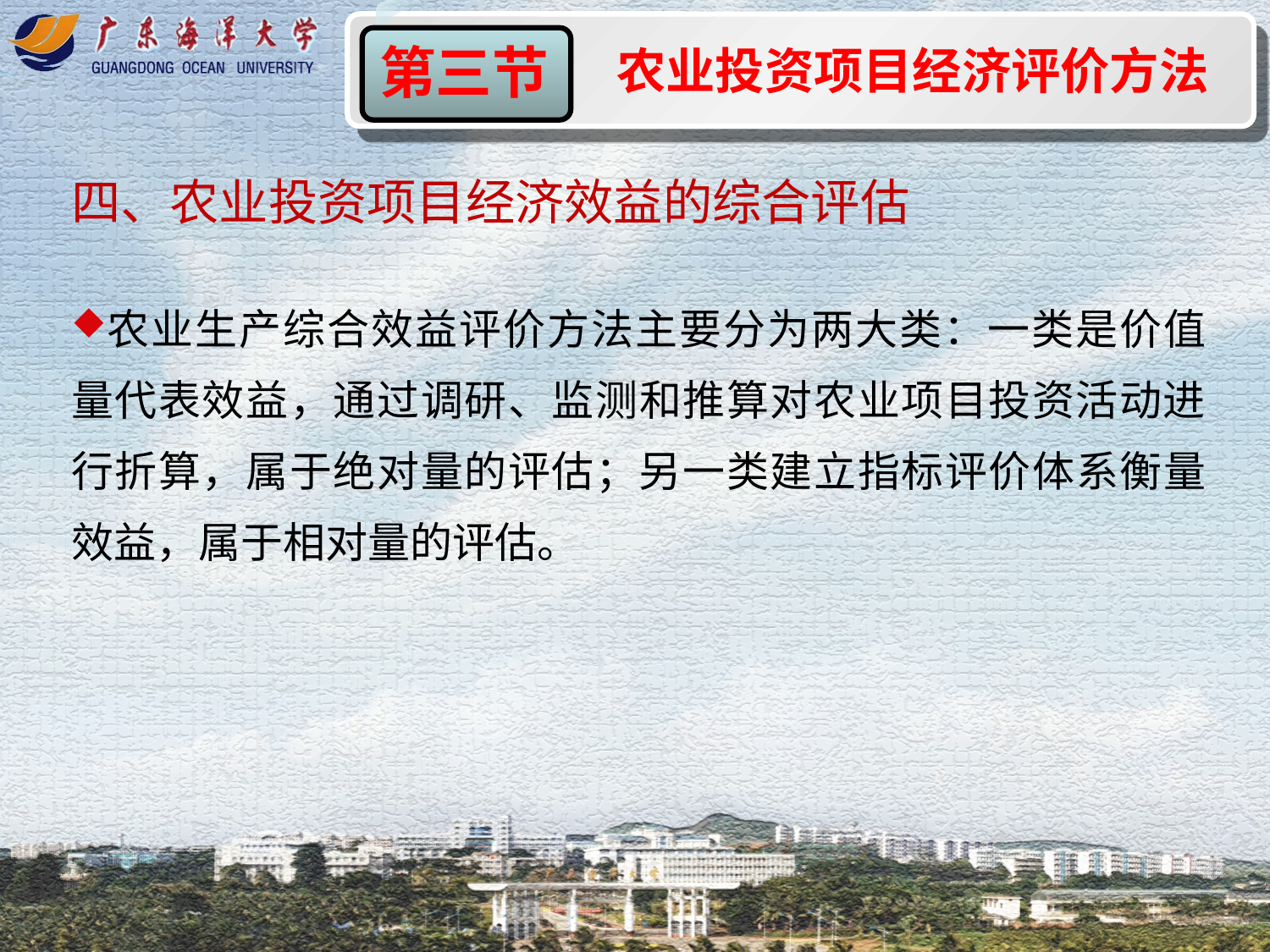

农业投资项目经济评价方法

第三节
四、农业投资项目经济效益的综合评估
农业生产综合效益评价方法主要分为两大类：一类是价值量代表效益，通过调研、监测和推算对农业项目投资活动进行折算，属于绝对量的评估；另一类建立指标评价体系衡量效益，属于相对量的评估。